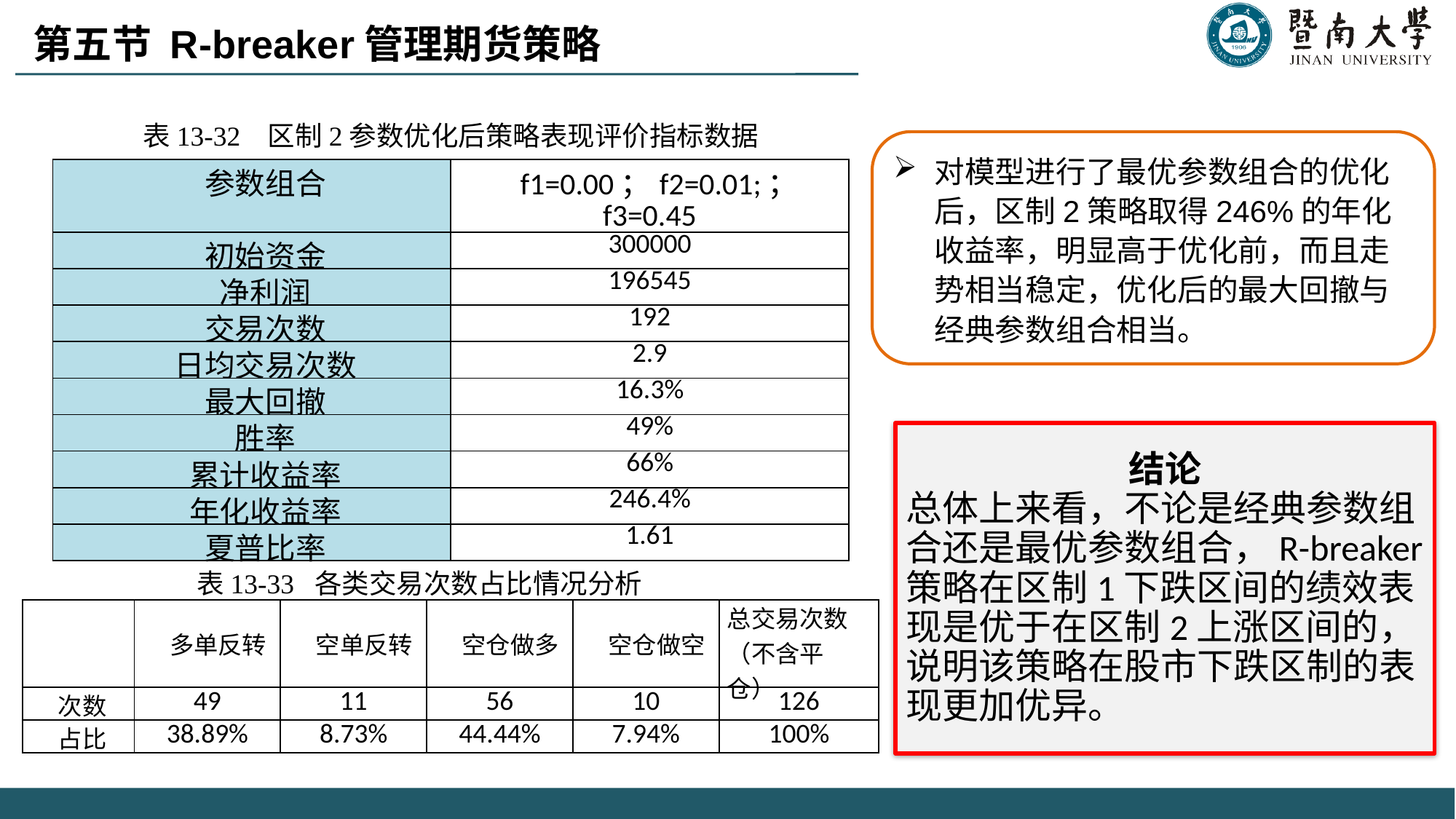

第五节 R-breaker管理期货策略
表13-32   区制2参数优化后策略表现评价指标数据

对模型进行了最优参数组合的优化后，区制2策略取得246%的年化收益率，明显高于优化前，而且走势相当稳定，优化后的最大回撤与经典参数组合相当。
| 参数组合 | f1=0.00；f2=0.01;；f3=0.45 |
| --- | --- |
| 初始资金 | 300000 |
| 净利润 | 196545 |
| 交易次数 | 192 |
| 日均交易次数 | 2.9 |
| 最大回撤 | 16.3% |
| 胜率 | 49% |
| 累计收益率 | 66% |
| 年化收益率 | 246.4% |
| 夏普比率 | 1.61 |
结论
总体上来看，不论是经典参数组合还是最优参数组合，R-breaker策略在区制1下跌区间的绩效表现是优于在区制2上涨区间的，说明该策略在股市下跌区制的表现更加优异。
表13-33  各类交易次数占比情况分析
|  | 多单反转 | 空单反转 | 空仓做多 | 空仓做空 | 总交易次数 （不含平仓） |
| --- | --- | --- | --- | --- | --- |
| 次数 | 49 | 11 | 56 | 10 | 126 |
| 占比 | 38.89% | 8.73% | 44.44% | 7.94% | 100% |